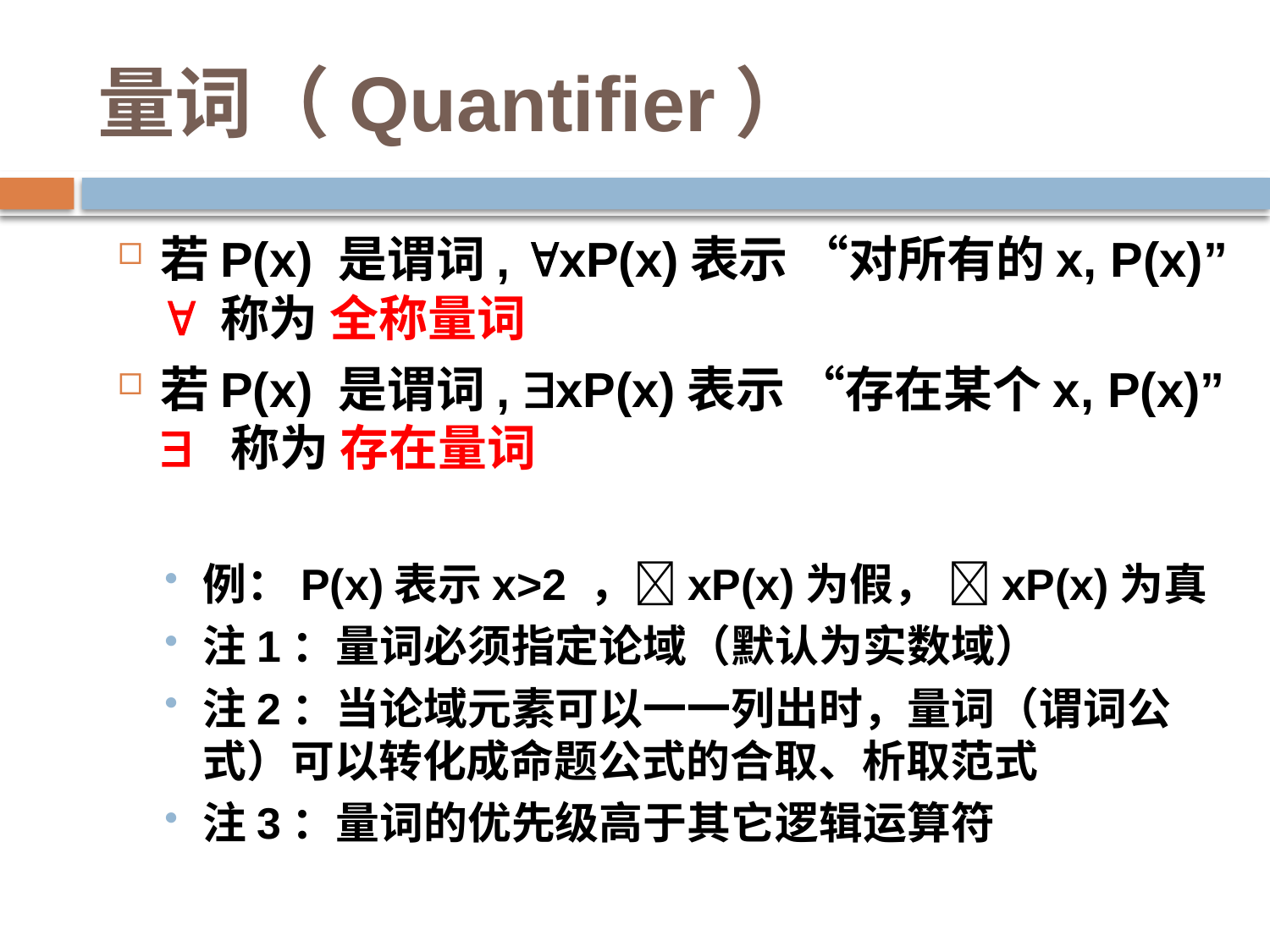

# 量词（Quantifier）
若P(x) 是谓词, ∀xP(x)表示 “对所有的x, P(x)” ∀ 称为 全称量词
若P(x) 是谓词, ∃xP(x)表示 “存在某个x, P(x)” ∃  称为 存在量词

例：P(x)表示x>2 ，∀xP(x)为假， ∃xP(x)为真
注1：量词必须指定论域（默认为实数域）
注2：当论域元素可以一一列出时，量词（谓词公式）可以转化成命题公式的合取、析取范式
注3：量词的优先级高于其它逻辑运算符